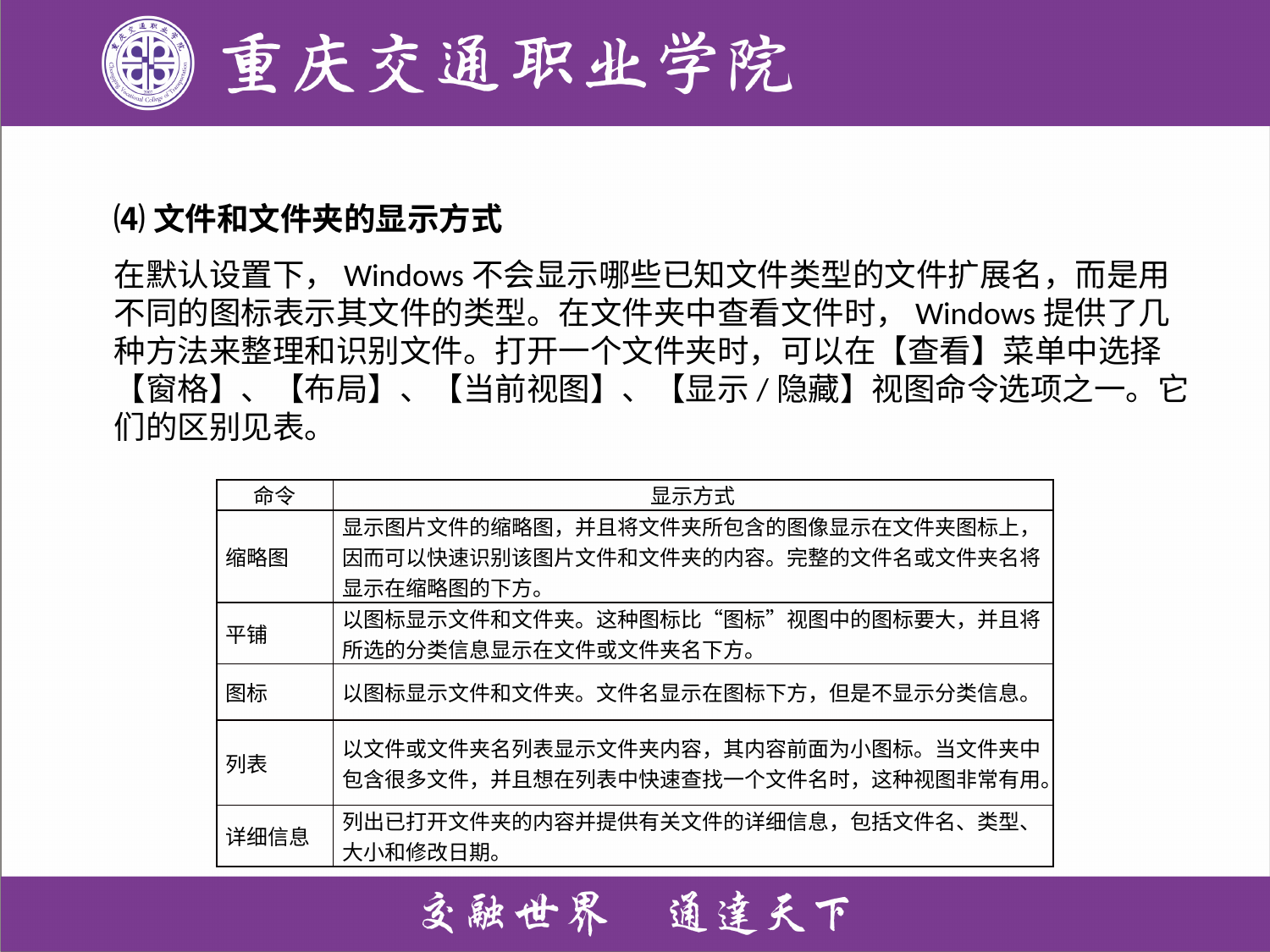

⑷文件和文件夹的显示方式
在默认设置下，Windows不会显示哪些已知文件类型的文件扩展名，而是用不同的图标表示其文件的类型。在文件夹中查看文件时，Windows提供了几种方法来整理和识别文件。打开一个文件夹时，可以在【查看】菜单中选择【窗格】、【布局】、【当前视图】、【显示/隐藏】视图命令选项之一。它们的区别见表。
| 命令 | 显示方式 |
| --- | --- |
| 缩略图 | 显示图片文件的缩略图，并且将文件夹所包含的图像显示在文件夹图标上，因而可以快速识别该图片文件和文件夹的内容。完整的文件名或文件夹名将显示在缩略图的下方。 |
| 平铺 | 以图标显示文件和文件夹。这种图标比“图标”视图中的图标要大，并且将所选的分类信息显示在文件或文件夹名下方。 |
| 图标 | 以图标显示文件和文件夹。文件名显示在图标下方，但是不显示分类信息。 |
| 列表 | 以文件或文件夹名列表显示文件夹内容，其内容前面为小图标。当文件夹中包含很多文件，并且想在列表中快速查找一个文件名时，这种视图非常有用。 |
| 详细信息 | 列出已打开文件夹的内容并提供有关文件的详细信息，包括文件名、类型、大小和修改日期。 |